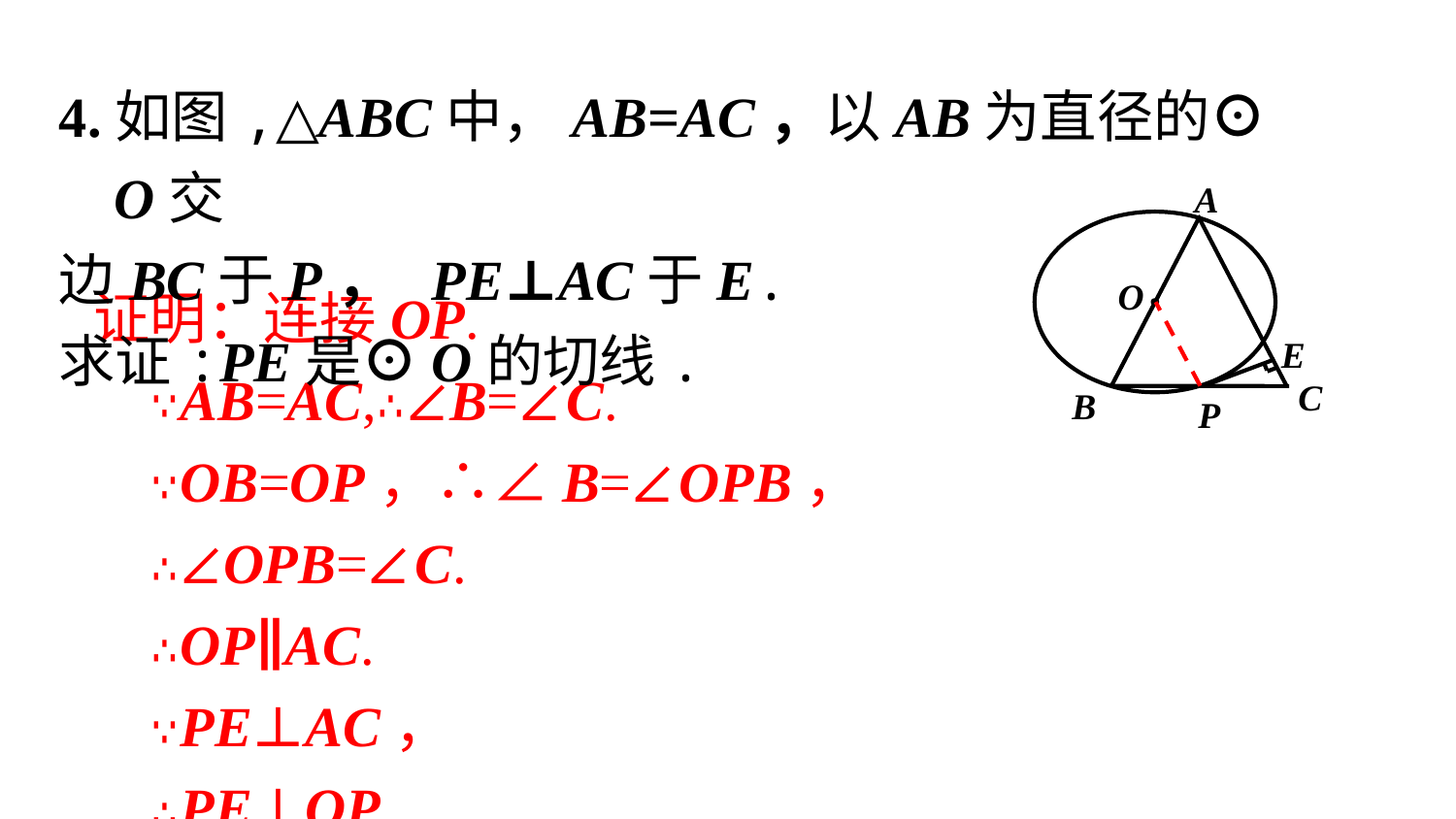

4.如图,△ABC中，AB=AC，以AB为直径的⊙O交
边BC于P，  PE⊥AC于E.
求证:PE是⊙O的切线.

A

证明：连接OP.
    ∵AB=AC,∴∠B=∠C.
    ∵OB=OP，∴∠B=∠OPB，
    ∴∠OPB=∠C.
    ∴OP∥AC.
    ∵PE⊥AC，
    ∴PE⊥OP.
    ∴PE为⊙O的切线.
O

E

C
B

P